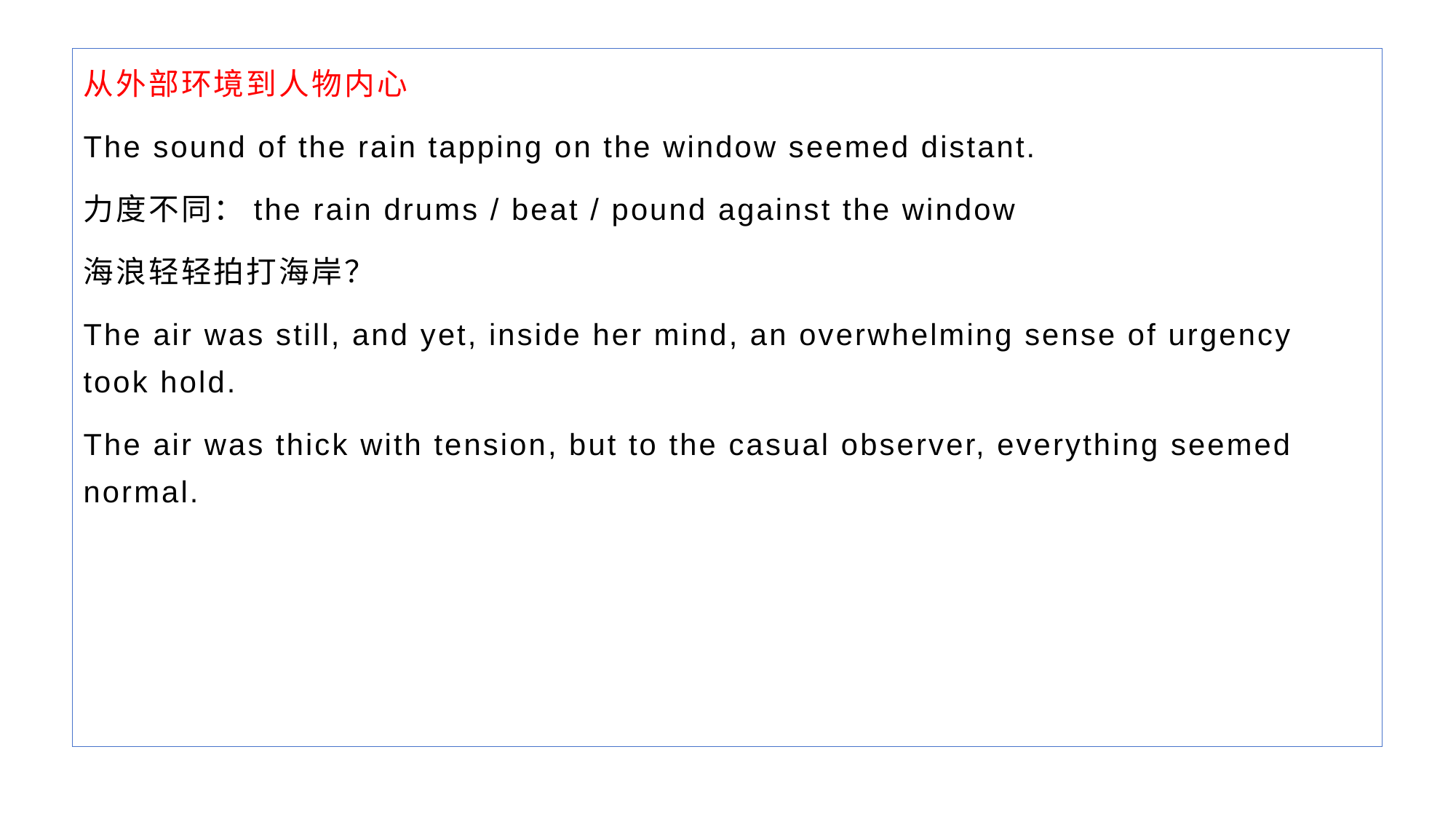

从外部环境到人物内心
The sound of the rain tapping on the window seemed distant.
力度不同：the rain drums / beat / pound against the window
海浪轻轻拍打海岸？
The air was still, and yet, inside her mind, an overwhelming sense of urgency took hold.
The air was thick with tension, but to the casual observer, everything seemed normal.